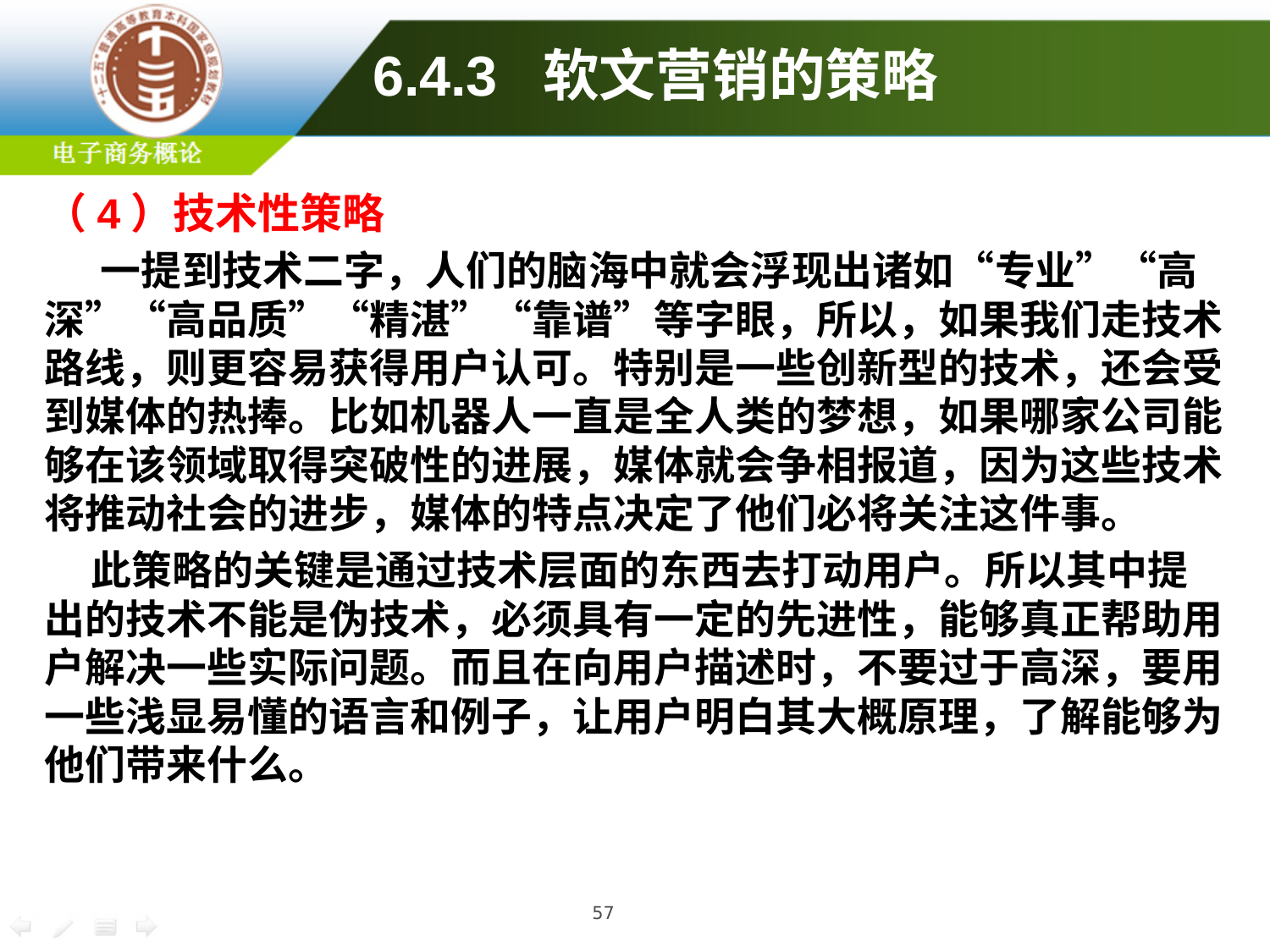

# 6.4.3  软文营销的策略
（4）技术性策略
     一提到技术二字，人们的脑海中就会浮现出诸如“专业”“高深”“高品质”“精湛”“靠谱”等字眼，所以，如果我们走技术路线，则更容易获得用户认可。特别是一些创新型的技术，还会受到媒体的热捧。比如机器人一直是全人类的梦想，如果哪家公司能够在该领域取得突破性的进展，媒体就会争相报道，因为这些技术将推动社会的进步，媒体的特点决定了他们必将关注这件事。
    此策略的关键是通过技术层面的东西去打动用户。所以其中提出的技术不能是伪技术，必须具有一定的先进性，能够真正帮助用户解决一些实际问题。而且在向用户描述时，不要过于高深，要用一些浅显易懂的语言和例子，让用户明白其大概原理，了解能够为他们带来什么。
57